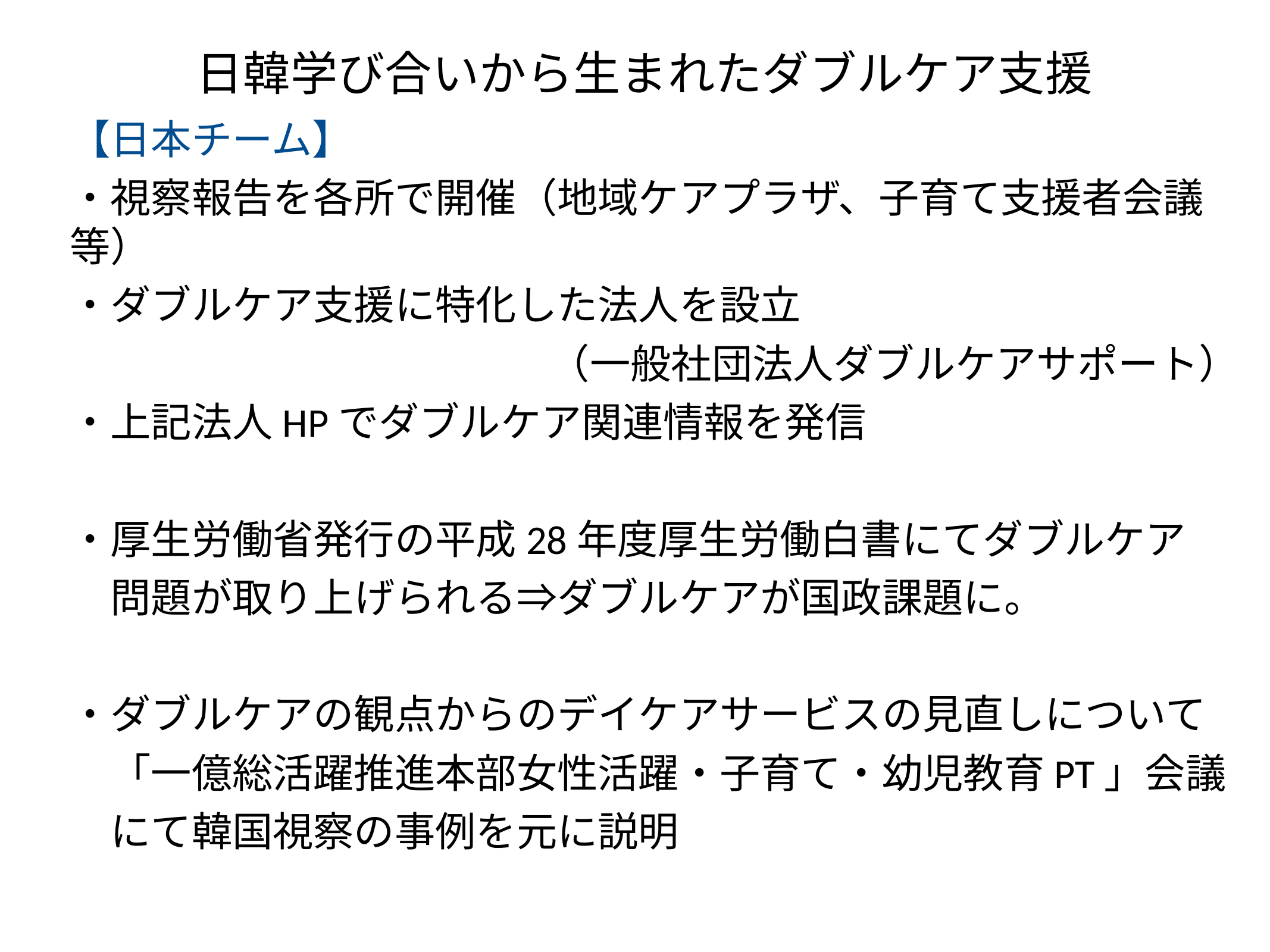

日韓学び合いから生まれたダブルケア支援
【日本チーム】
・視察報告を各所で開催（地域ケアプラザ、子育て支援者会議等）
・ダブルケア支援に特化した法人を設立
　（一般社団法人ダブルケアサポート）
・上記法人HPでダブルケア関連情報を発信

・厚生労働省発行の平成28年度厚生労働白書にてダブルケア
　問題が取り上げられる⇒ダブルケアが国政課題に。

・ダブルケアの観点からのデイケアサービスの見直しについて
　「一億総活躍推進本部女性活躍・子育て・幼児教育PT」会議
　にて韓国視察の事例を元に説明